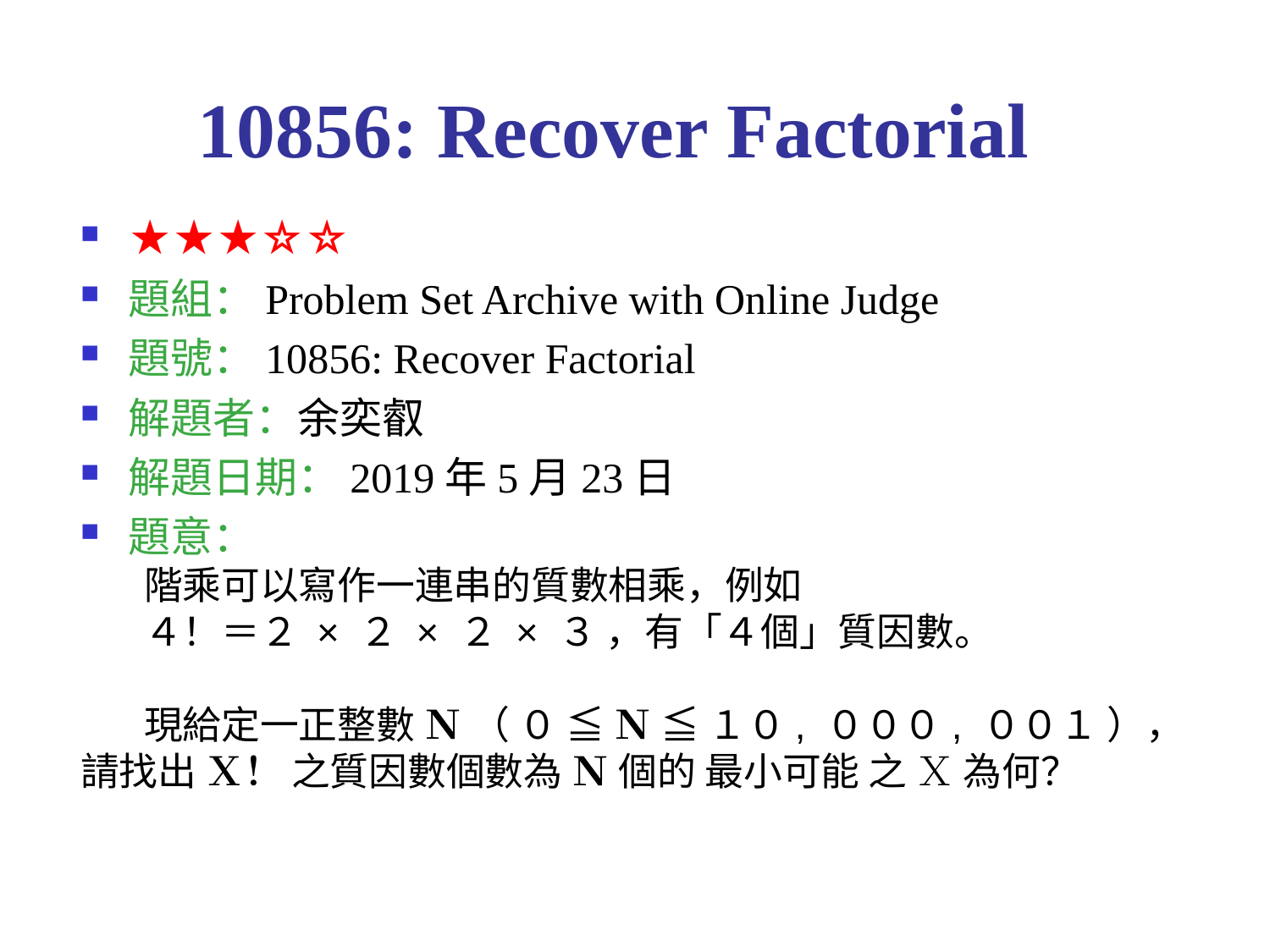

10856: Recover Factorial
★★★☆☆
題組：Problem Set Archive with Online Judge
題號：10856: Recover Factorial
解題者：余奕叡
解題日期：2019年5月23日
題意：
階乘可以寫作一連串的質數相乘，例如
４！＝２ × ２ × ２ × ３ ，有「４個」質因數。

現給定一正整數 Ｎ （ ０ ≦ Ｎ ≦ １０, ０００, ００１ ），請找出 Ｘ！ 之質因數個數為 Ｎ 個的 最小可能 之 Ｘ 為何？
1